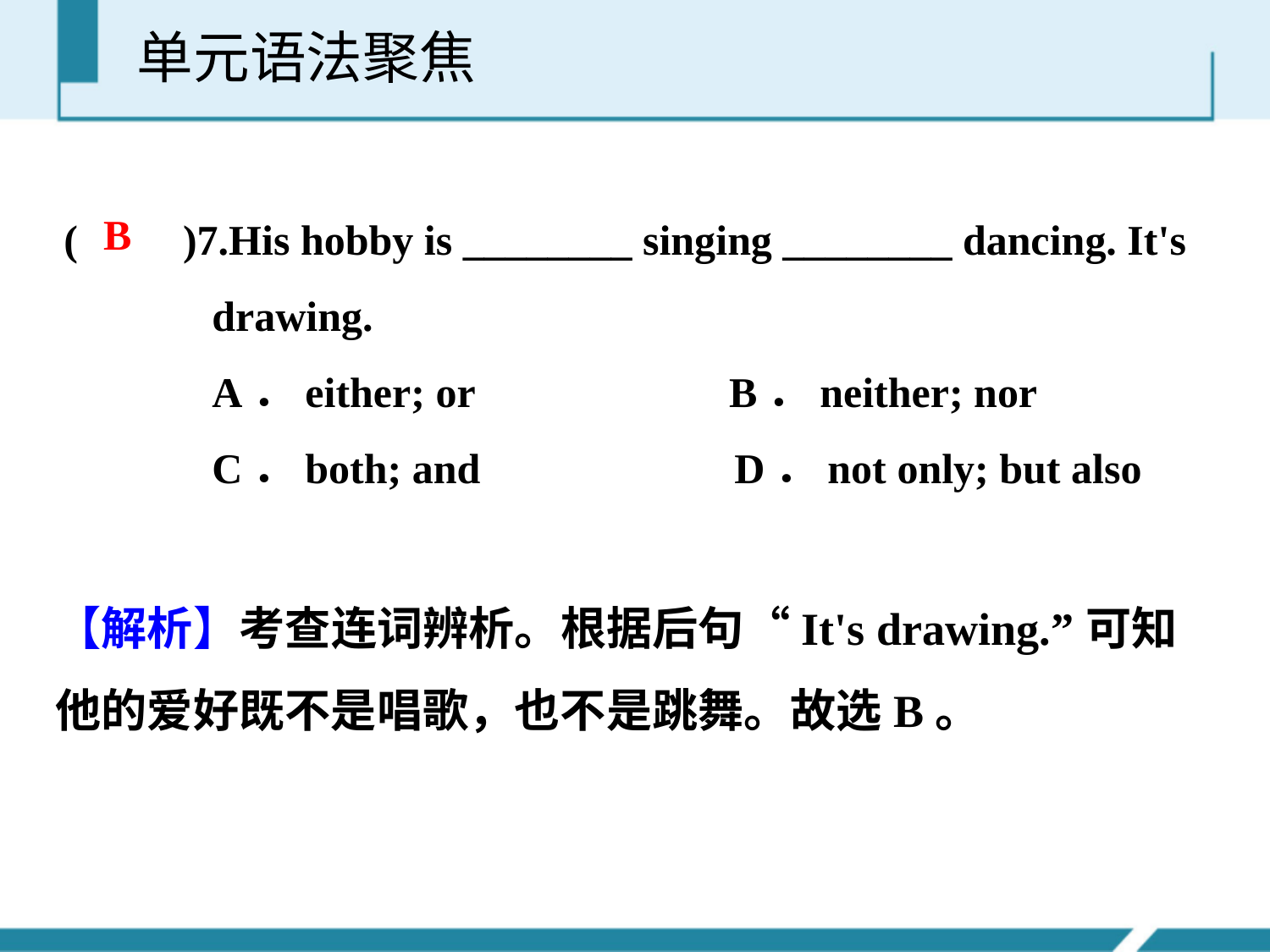

单元语法聚焦
(　　)7.His hobby is ________ singing ________ dancing. It's
              drawing.
              A．either; or                        B．neither; nor
              C．both; and                        D．not only; but also
B
【解析】考查连词辨析。根据后句“It's drawing.”可知他的爱好既不是唱歌，也不是跳舞。故选B。